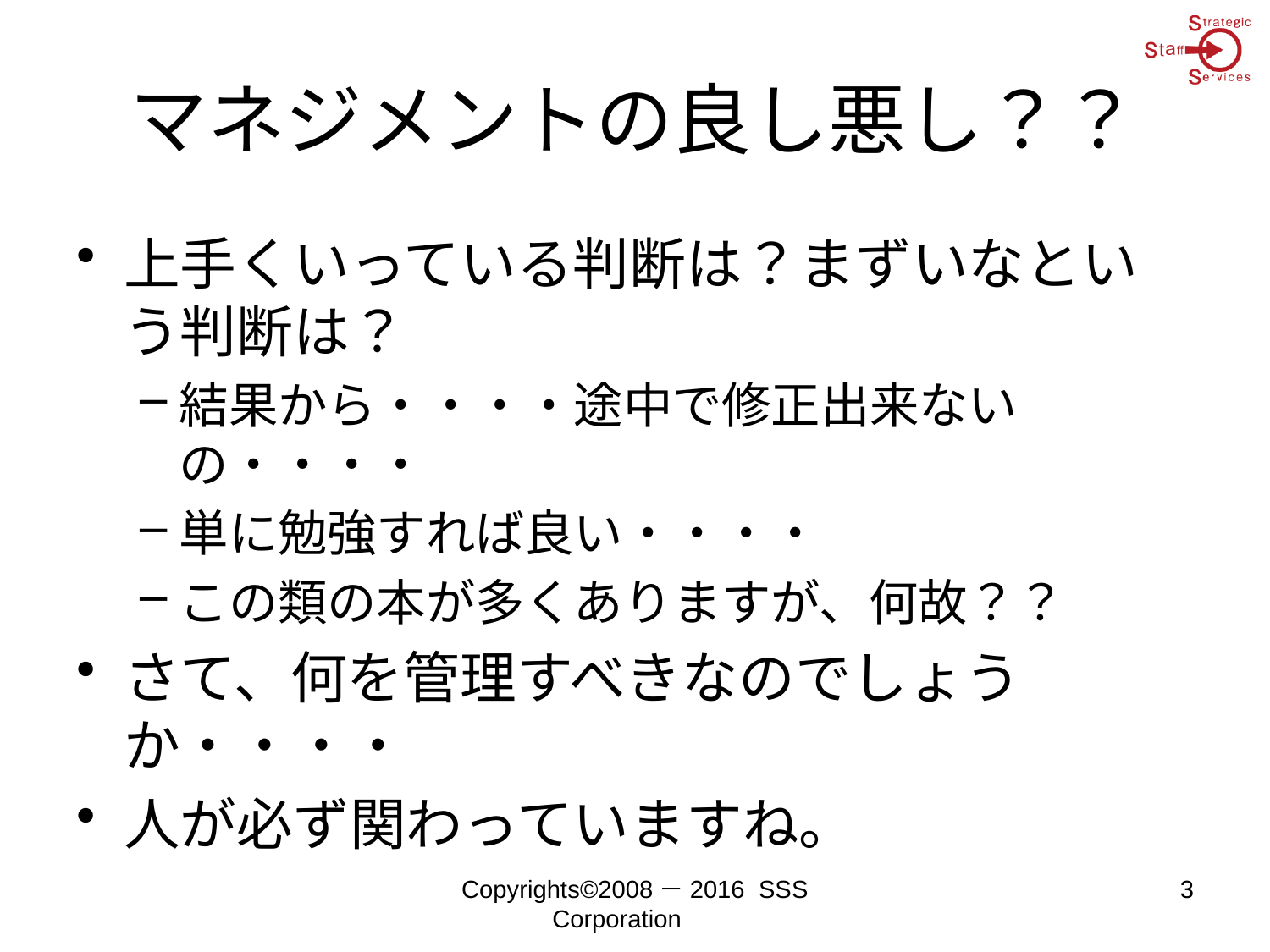

# マネジメントの良し悪し？？
上手くいっている判断は？まずいなという判断は？
結果から・・・・途中で修正出来ないの・・・・
単に勉強すれば良い・・・・
この類の本が多くありますが、何故？？
さて、何を管理すべきなのでしょうか・・・・
人が必ず関わっていますね。

Copyrights©2008－2016  SSS Corporation
3